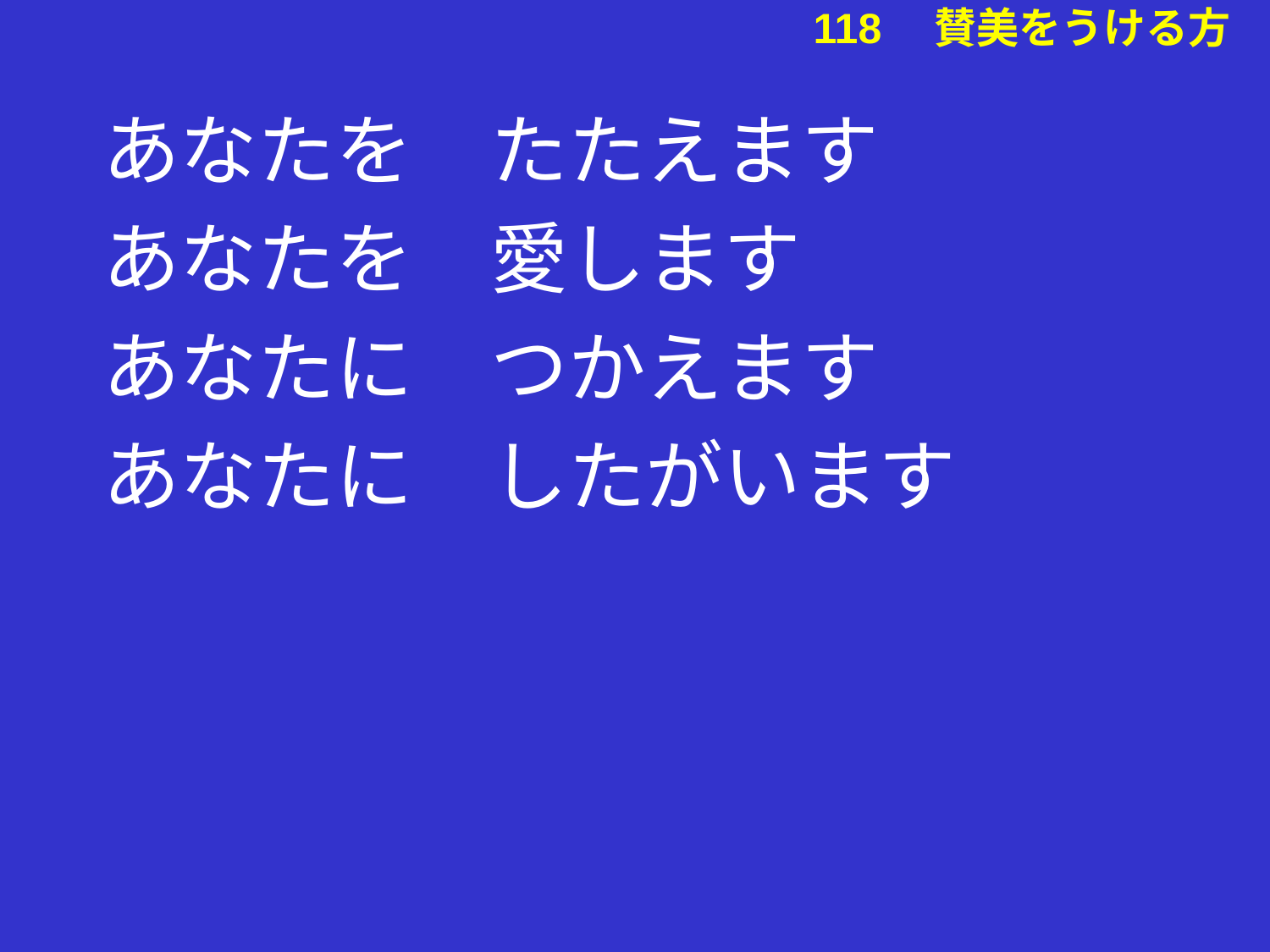

あなたを　たたえます
あなたを　愛します
あなたに　つかえます
あなたに　したがいます

# 118　賛美をうける方